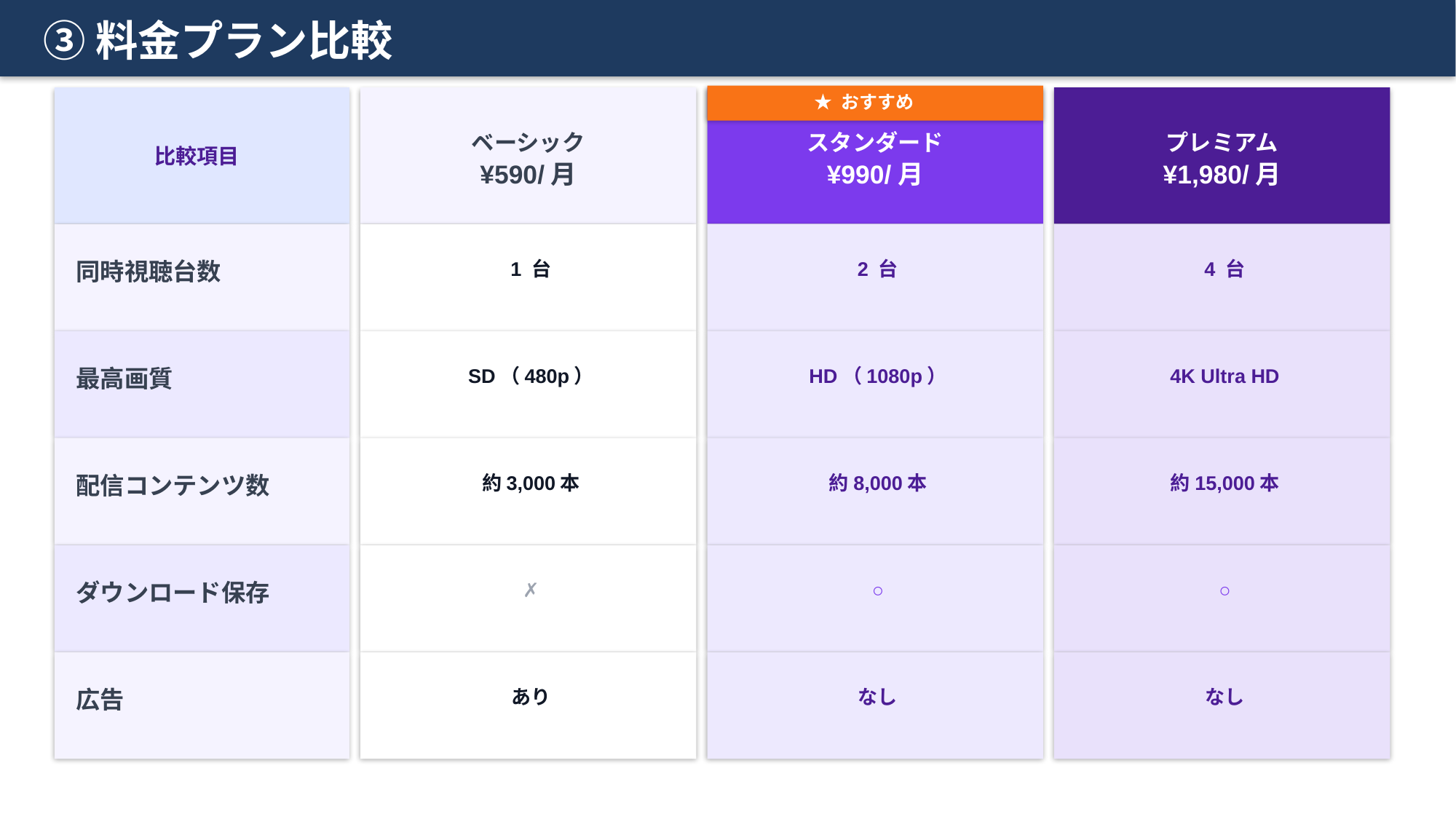

③料金プラン比較
★ おすすめ

ベーシック
スタンダード
プレミアム
比較項目
¥590/月
¥990/月
¥1,980/月

同時視聴台数
1 台
2 台
4 台

最高画質
SD（480p）
HD（1080p）
4K Ultra HD

配信コンテンツ数
約3,000本
約8,000本
約15,000本

ダウンロード保存
✗
○
○

広告
あり
なし
なし